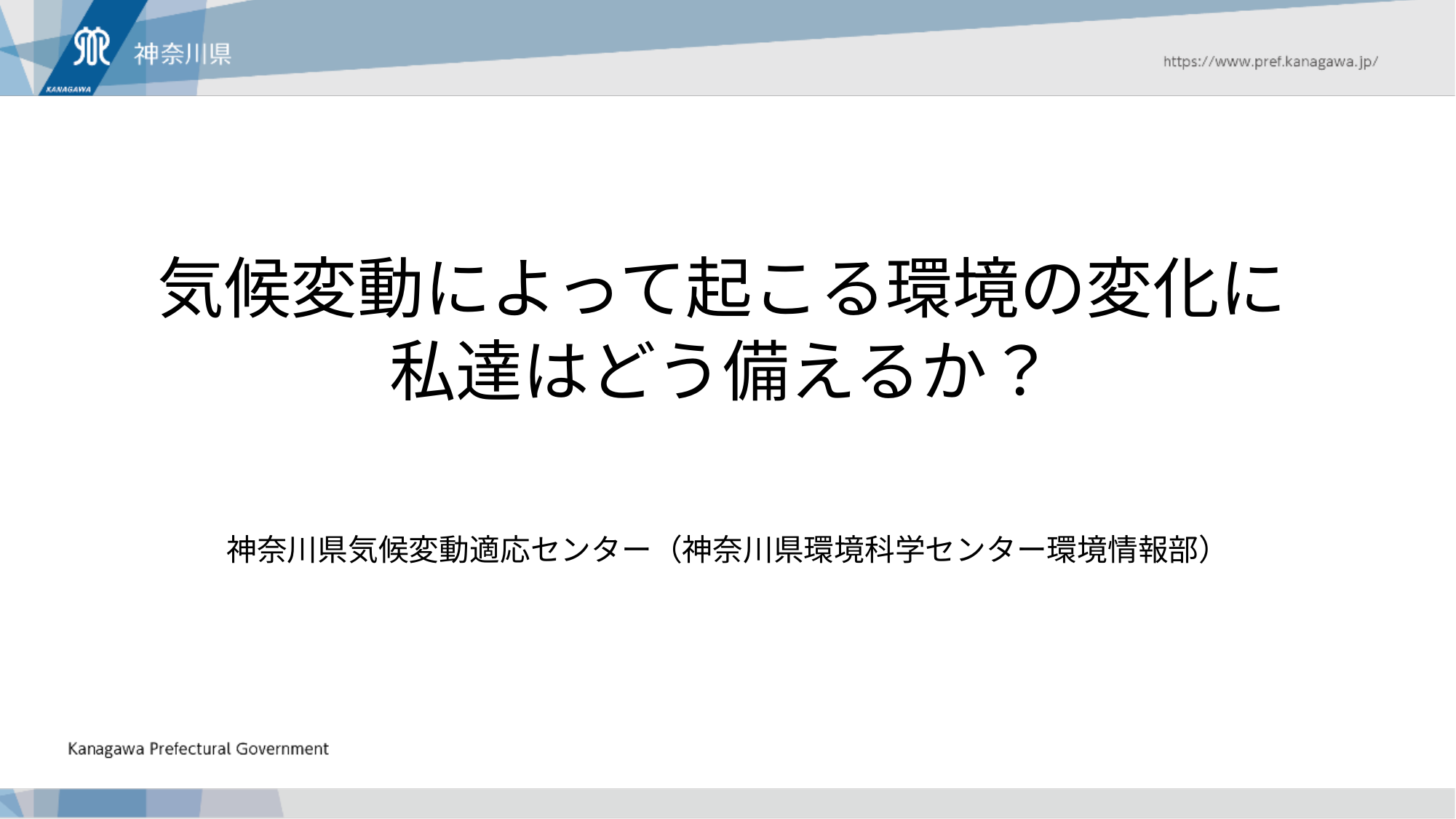

# 気候変動によって起こる環境の変化に 私達はどう備えるか？
神奈川県気候変動適応センター（神奈川県環境科学センター環境情報部）